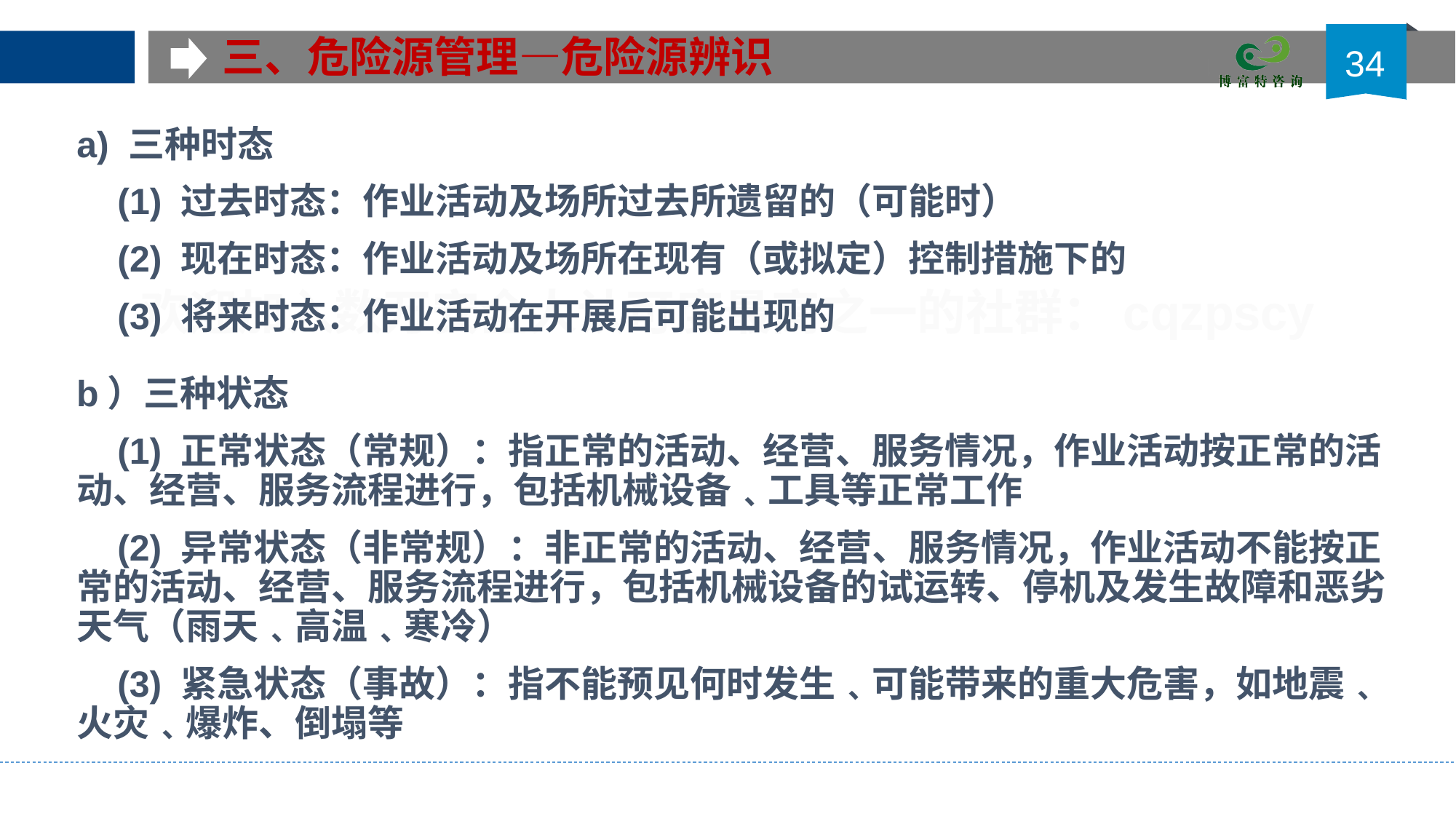

三、危险源管理—危险源辨识
34
a) 三种时态
    (1) 过去时态：作业活动及场所过去所遗留的（可能时）
    (2) 现在时态：作业活动及场所在现有（或拟定）控制措施下的
    (3) 将来时态：作业活动在开展后可能出现的
b）三种状态
    (1) 正常状态（常规）：指正常的活动、经营、服务情况，作业活动按正常的活动、经营、服务流程进行，包括机械设备﹑工具等正常工作
    (2) 异常状态（非常规）：非正常的活动、经营、服务情况，作业活动不能按正常的活动、经营、服务流程进行，包括机械设备的试运转、停机及发生故障和恶劣天气（雨天﹑高温﹑寒冷）
    (3) 紧急状态（事故）：指不能预见何时发生﹑可能带来的重大危害，如地震﹑火灾﹑爆炸、倒塌等